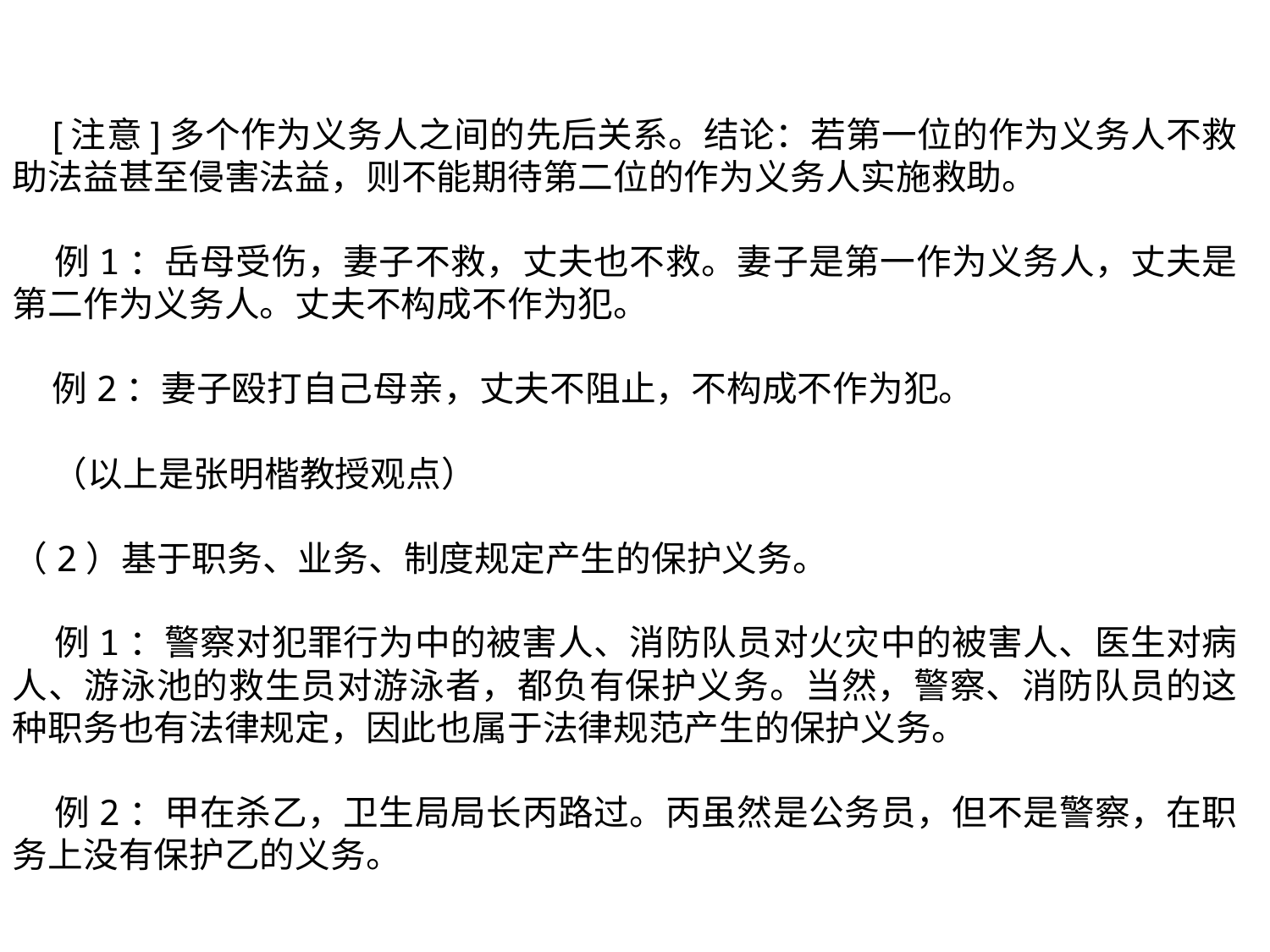

[注意]多个作为义务人之间的先后关系。结论：若第一位的作为义务人不救助法益甚至侵害法益，则不能期待第二位的作为义务人实施救助。

    例1：岳母受伤，妻子不救，丈夫也不救。妻子是第一作为义务人，丈夫是第二作为义务人。丈夫不构成不作为犯。

    例2：妻子殴打自己母亲，丈夫不阻止，不构成不作为犯。

    （以上是张明楷教授观点）

（2）基于职务、业务、制度规定产生的保护义务。

    例1：警察对犯罪行为中的被害人、消防队员对火灾中的被害人、医生对病人、游泳池的救生员对游泳者，都负有保护义务。当然，警察、消防队员的这种职务也有法律规定，因此也属于法律规范产生的保护义务。

    例2：甲在杀乙，卫生局局长丙路过。丙虽然是公务员，但不是警察，在职务上没有保护乙的义务。